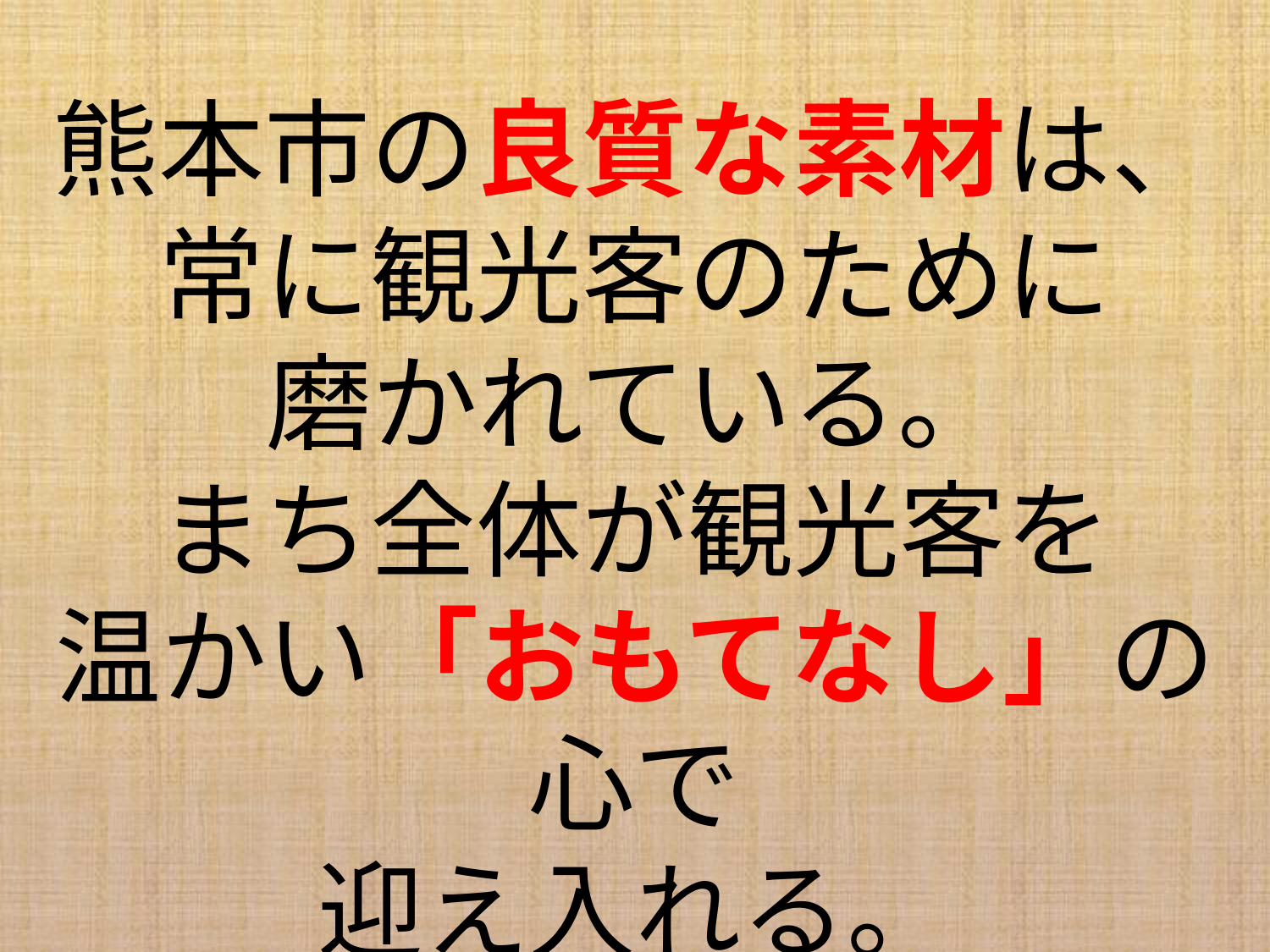

熊本市の良質な素材は、
常に観光客のために
磨かれている。
まち全体が観光客を
温かい「おもてなし」の心で
迎え入れる。